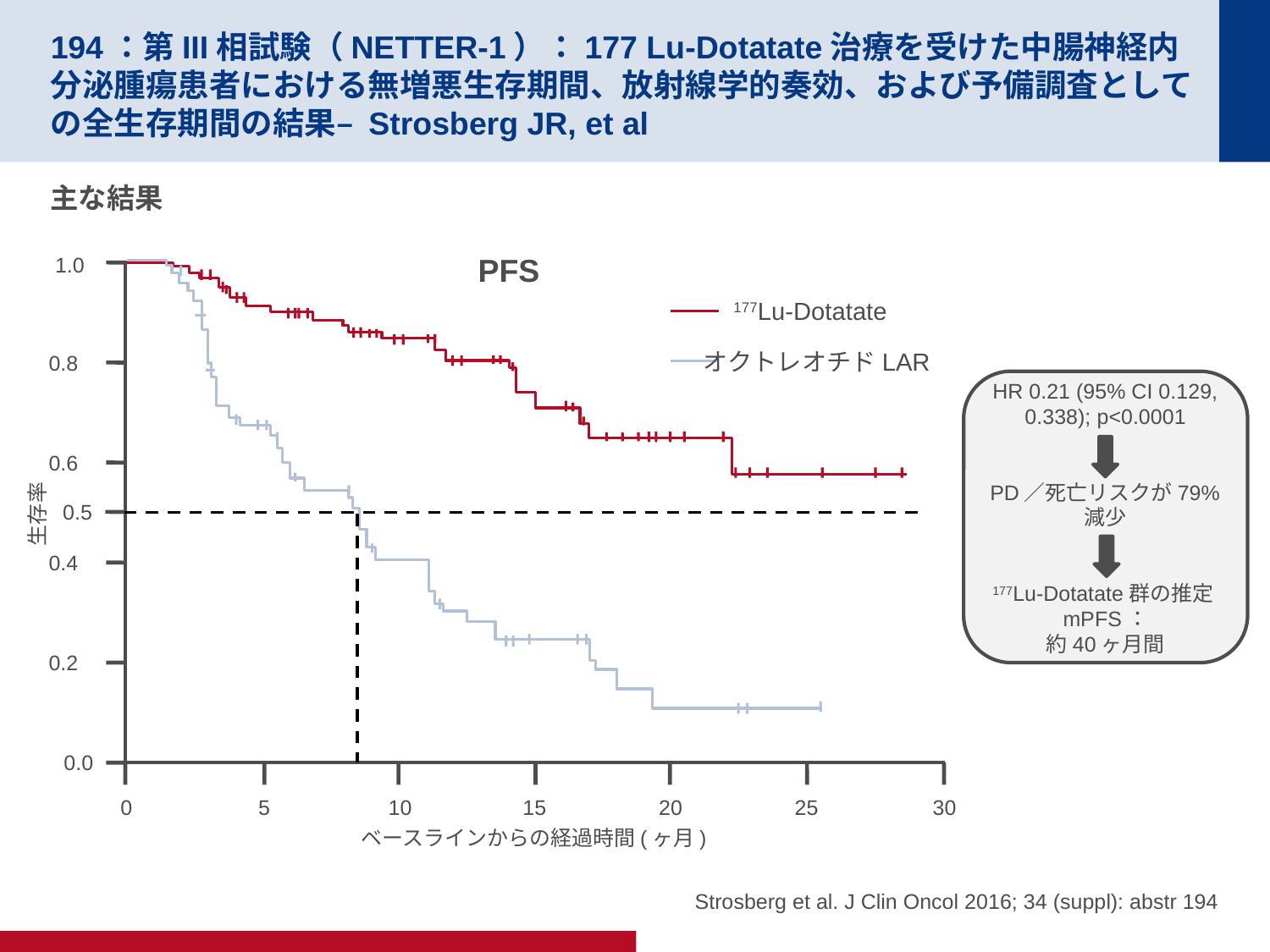

# 194：第III相試験（NETTER-1）：177 Lu-Dotatate治療を受けた中腸神経内分泌腫瘍患者における無増悪生存期間、放射線学的奏効、および予備調査としての全生存期間の結果– Strosberg JR, et al
主な結果

1.0
PFS

177Lu-Dotatate
0.8
オクトレオチドLAR

HR 0.21 (95% CI 0.129, 0.338); p<0.0001

PD／死亡リスクが79%減少

177Lu-Dotatate群の推定mPFS：
約40ヶ月間
0.6

0.5
生存率

0.4

0.2

0.0

0
5
10
15
20
25
30
ベースラインからの経過時間(ヶ月)
Strosberg et al. J Clin Oncol 2016; 34 (suppl): abstr 194